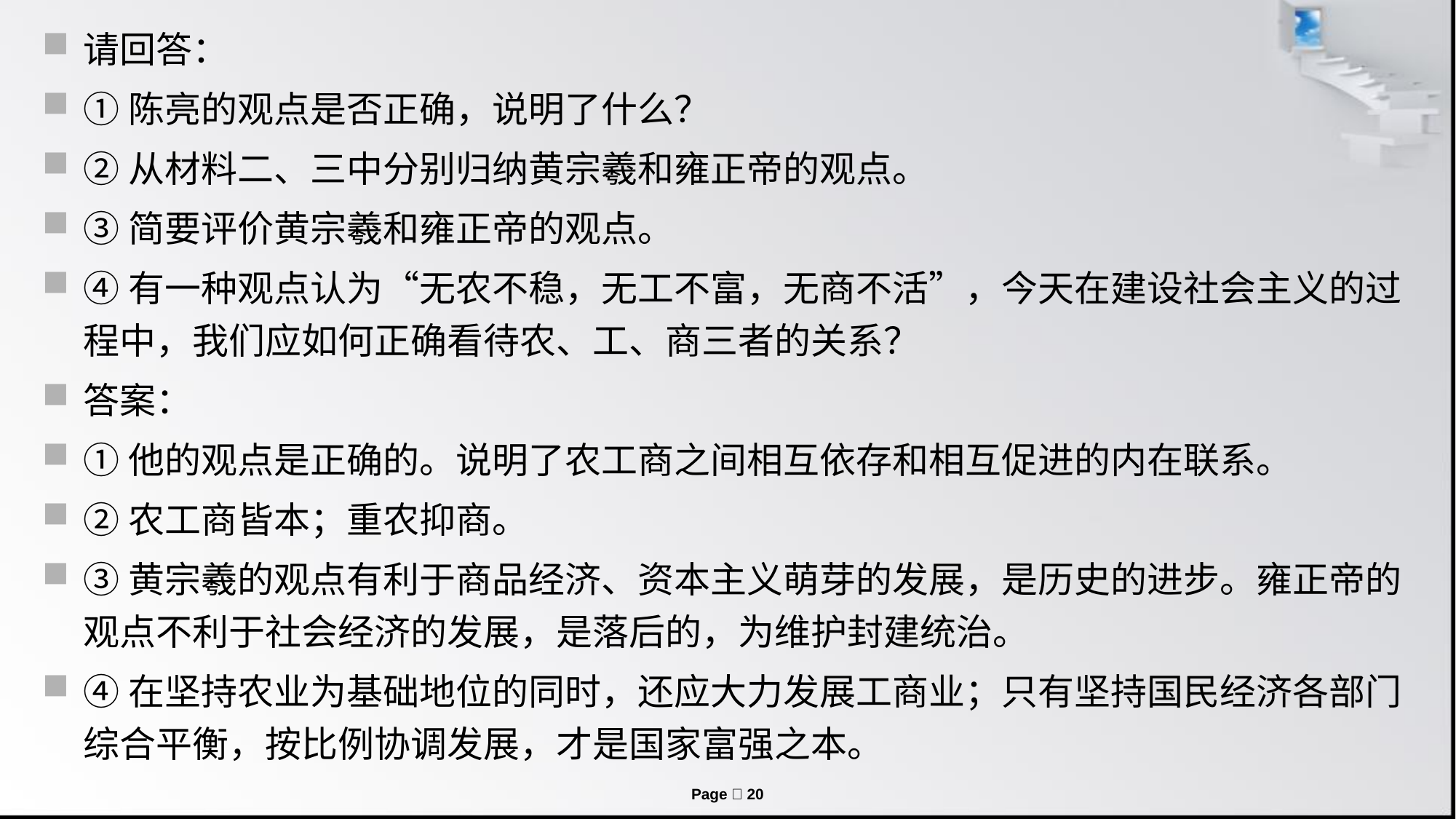

请回答：
①陈亮的观点是否正确，说明了什么？
②从材料二、三中分别归纳黄宗羲和雍正帝的观点。
③简要评价黄宗羲和雍正帝的观点。
④有一种观点认为“无农不稳，无工不富，无商不活”，今天在建设社会主义的过程中，我们应如何正确看待农、工、商三者的关系？
答案：
①他的观点是正确的。说明了农工商之间相互依存和相互促进的内在联系。
②农工商皆本；重农抑商。
③黄宗羲的观点有利于商品经济、资本主义萌芽的发展，是历史的进步。雍正帝的观点不利于社会经济的发展，是落后的，为维护封建统治。
④在坚持农业为基础地位的同时，还应大力发展工商业；只有坚持国民经济各部门综合平衡，按比例协调发展，才是国家富强之本。